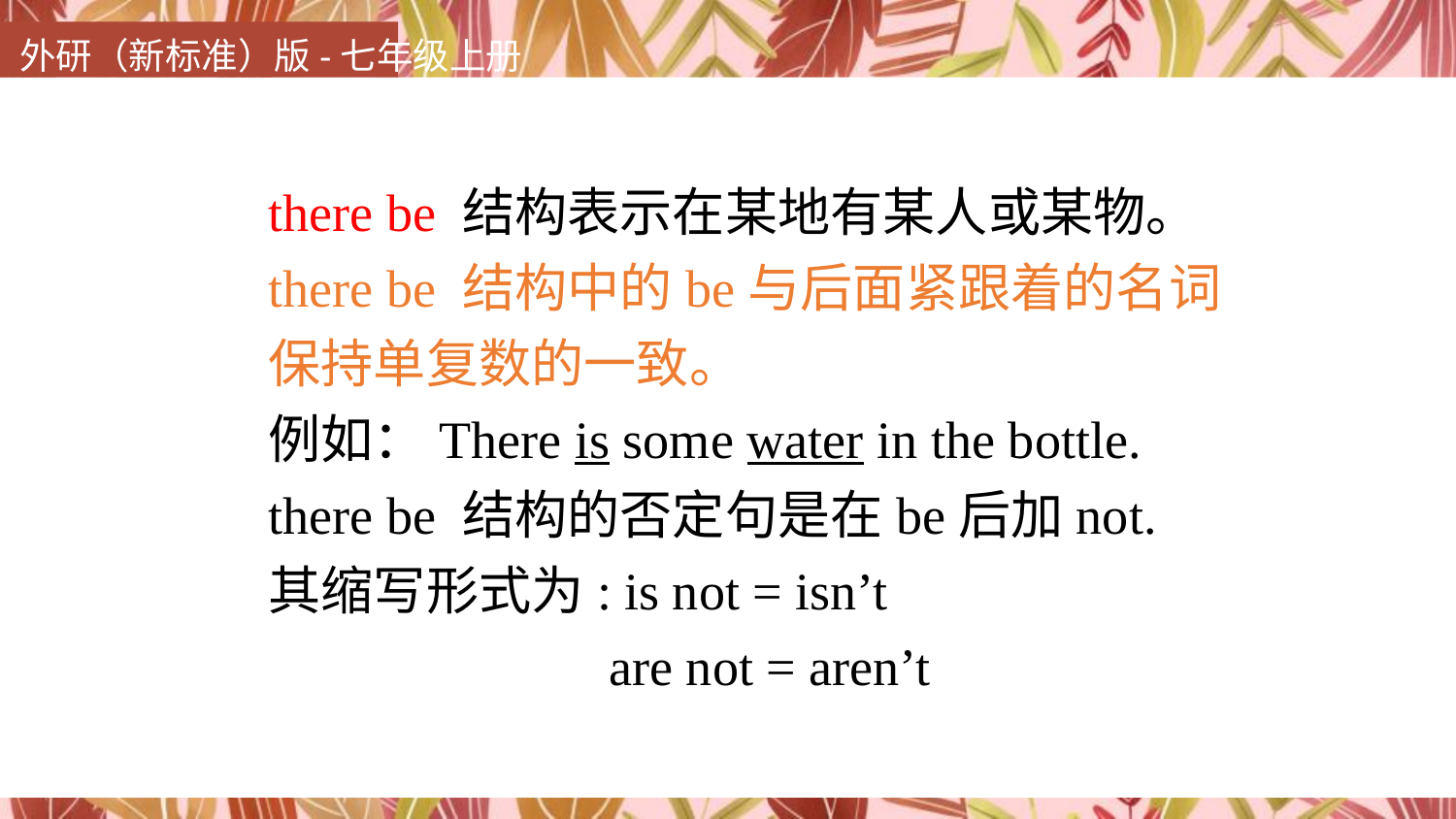

there be 结构表示在某地有某人或某物。
there be 结构中的be与后面紧跟着的名词
保持单复数的一致。
例如：There is some water in the bottle.
there be 结构的否定句是在be后加not.
其缩写形式为: is not = isn’t
                          are not = aren’t